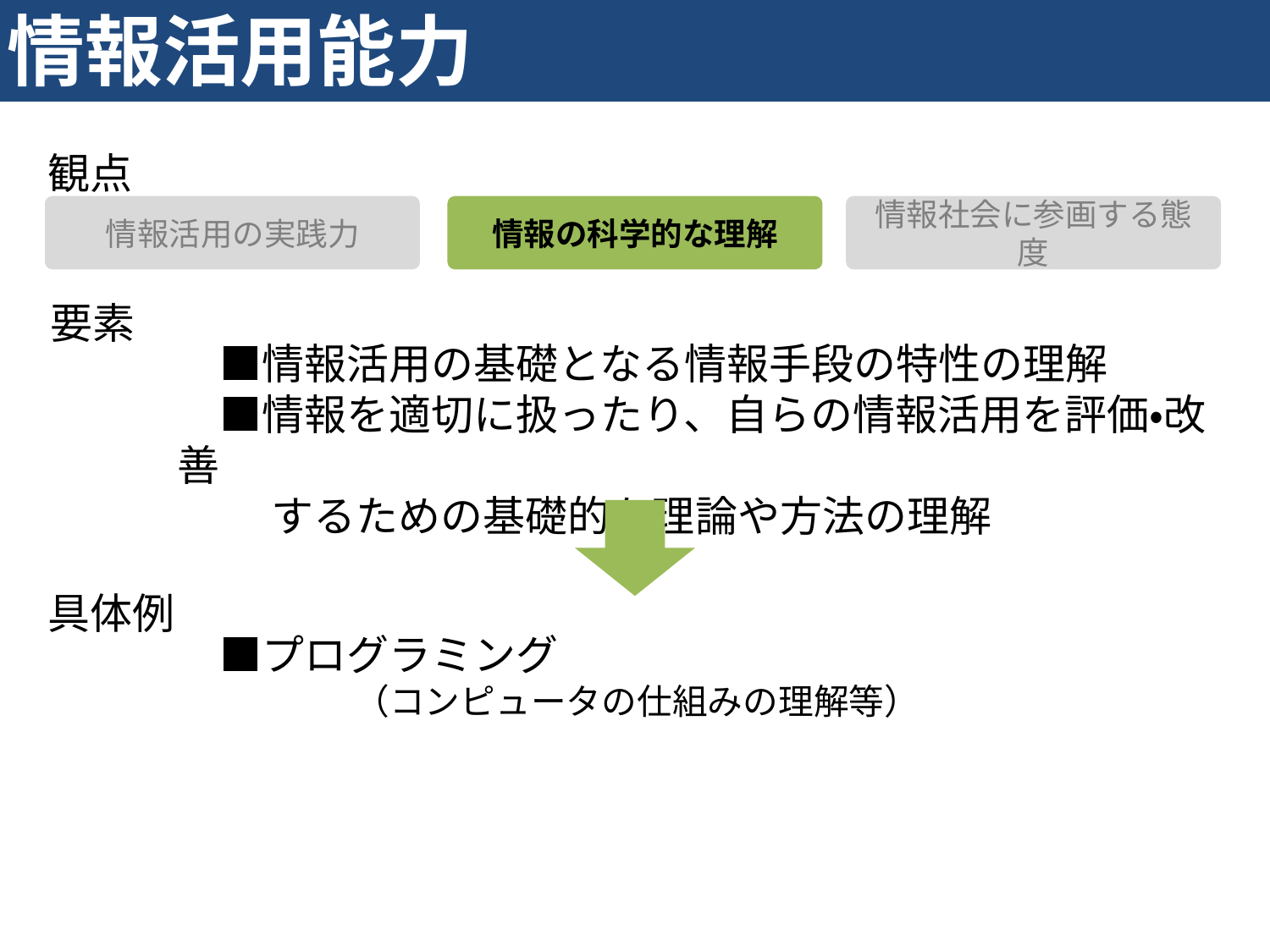

情報活用能力
観点
情報活用の実践力
情報の科学的な理解
情報社会に参画する態度

　■情報活用の基礎となる情報手段の特性の理解
　■情報を適切に扱ったり、自らの情報活用を評価・改善
　　 するための基礎的な理論や方法の理解
要素

　■プログラミング
　　　　　（コンピュータの仕組みの理解等）
具体例